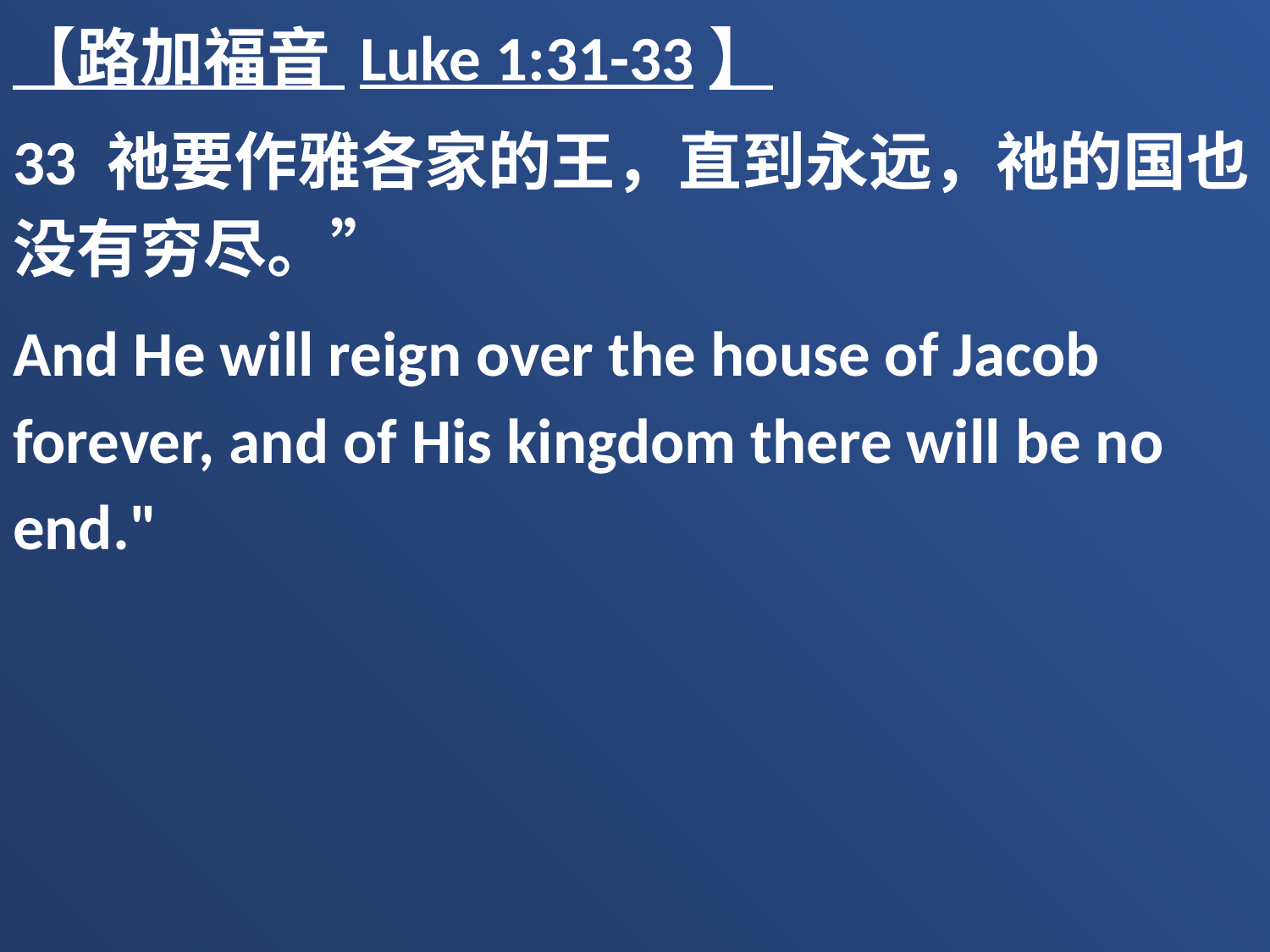

【路加福音 Luke 1:31-33】
33 祂要作雅各家的王，直到永远，祂的国也没有穷尽。”
And He will reign over the house of Jacob forever, and of His kingdom there will be no end."